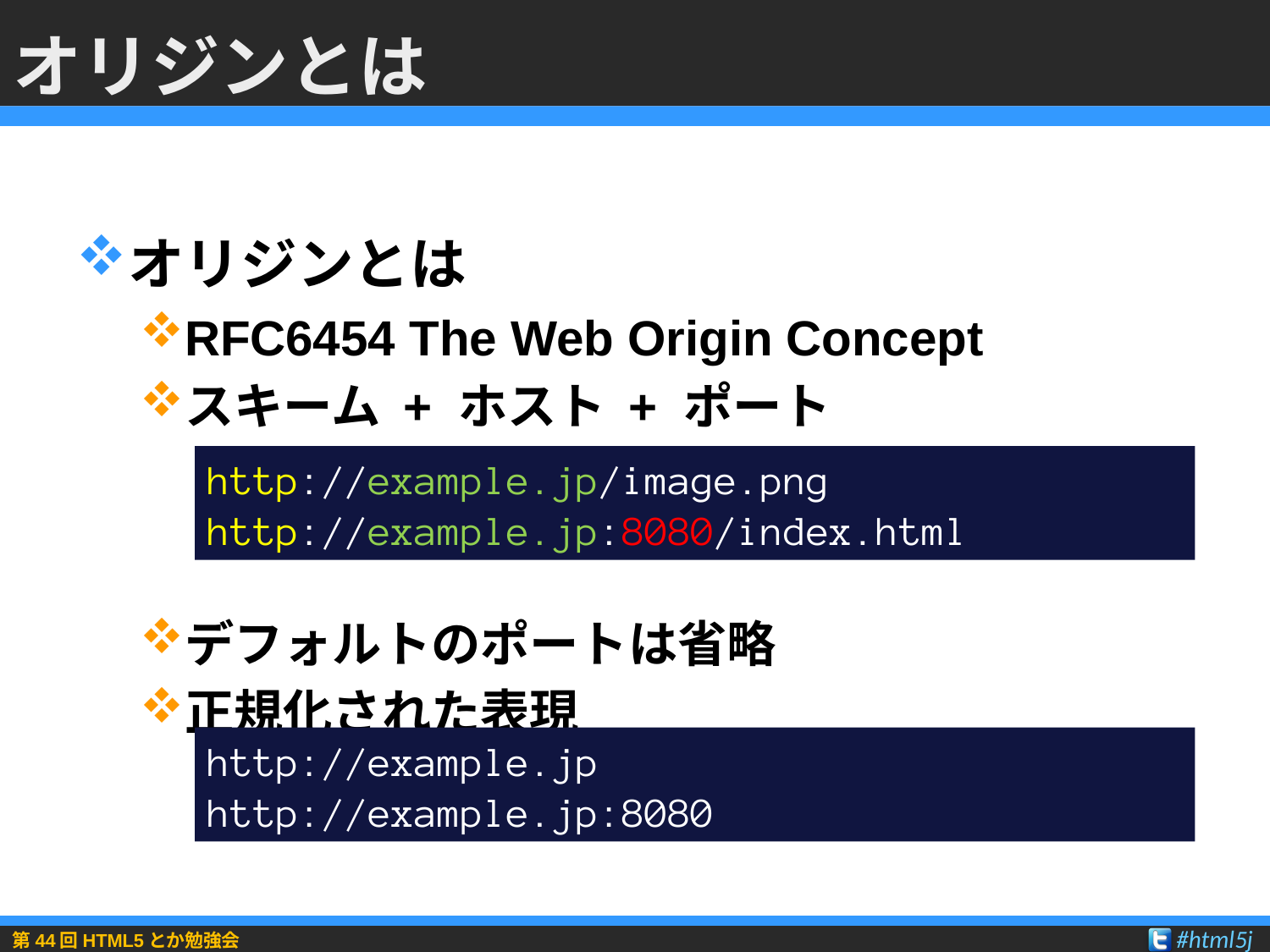

# オリジンとは
オリジンとは
RFC6454 The Web Origin Concept
スキーム + ホスト + ポート

デフォルトのポートは省略
正規化された表現
http://example.jp/image.png
http://example.jp:8080/index.html
http://example.jp
http://example.jp:8080